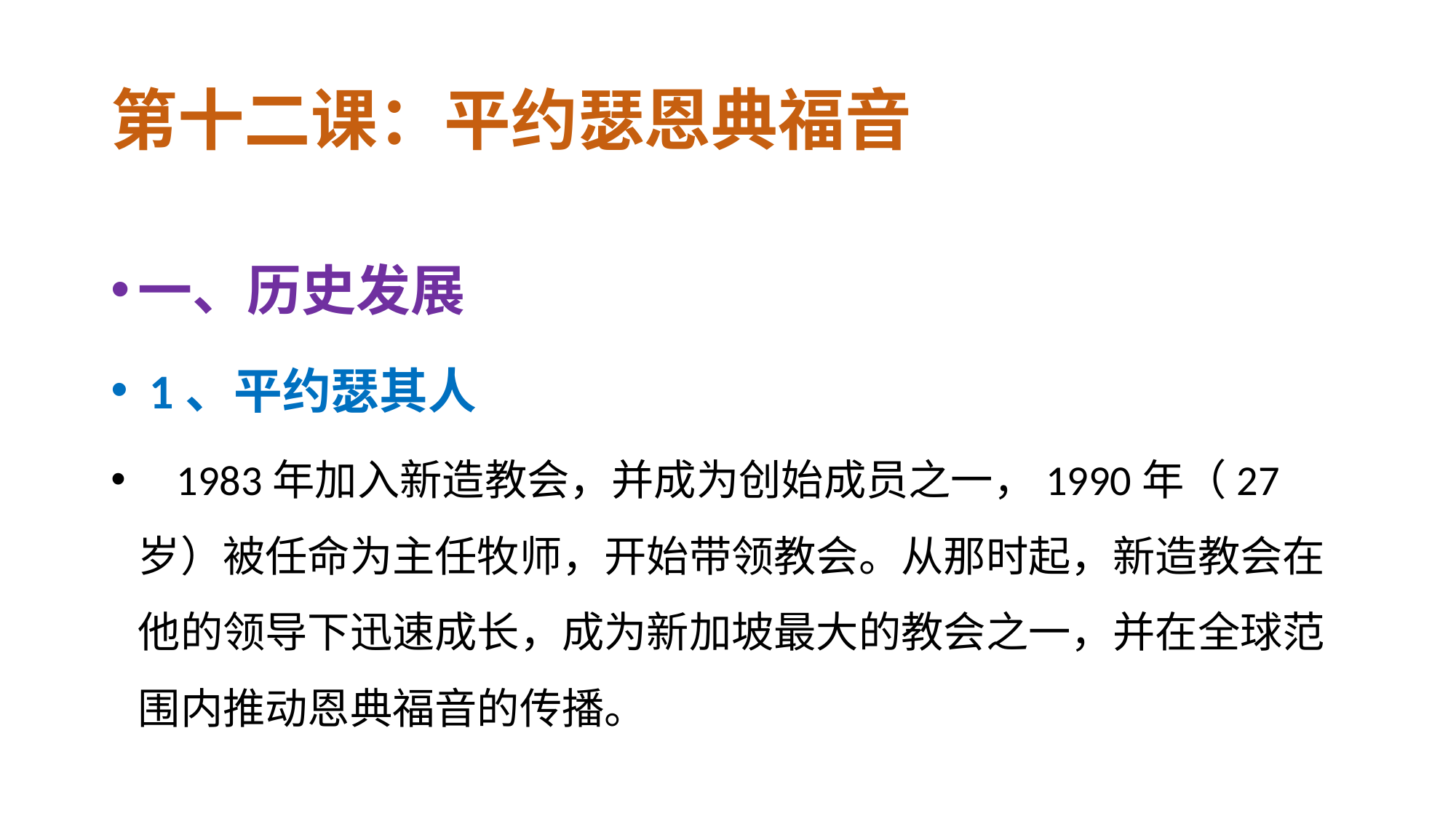

# 第十二课：平约瑟恩典福音
一、历史发展
 1、平约瑟其人
    1983年加入新造教会，并成为创始成员之一，1990年（27岁）被任命为主任牧师，开始带领教会。从那时起，新造教会在他的领导下迅速成长，成为新加坡最大的教会之一，并在全球范围内推动恩典福音的传播。